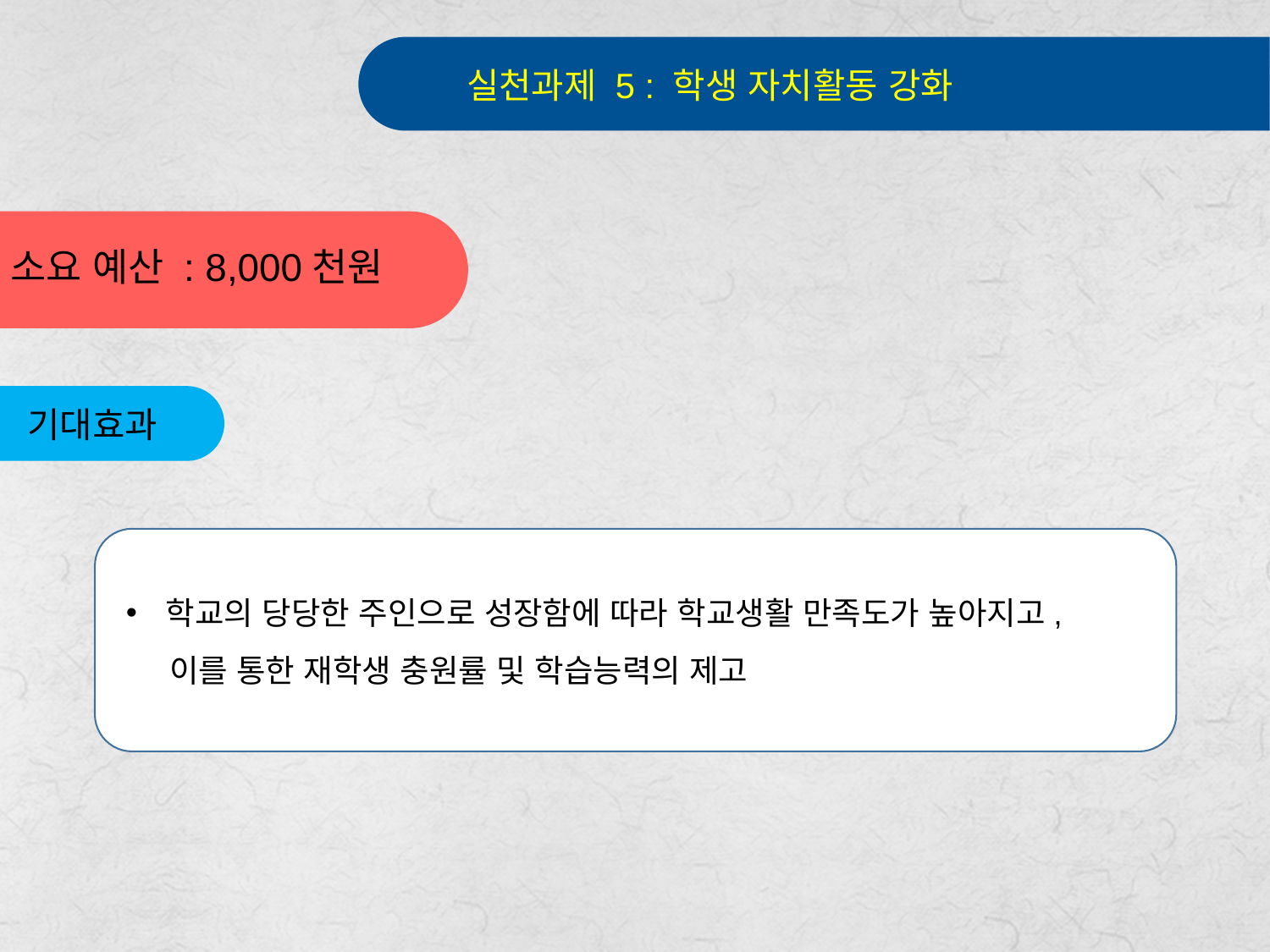

실천과제 5 : 학생 자치활동 강화

소요 예산 : 8,000천원

기대효과

학교의 당당한 주인으로 성장함에 따라 학교생활 만족도가 높아지고,
    이를 통한 재학생 충원률 및 학습능력의 제고